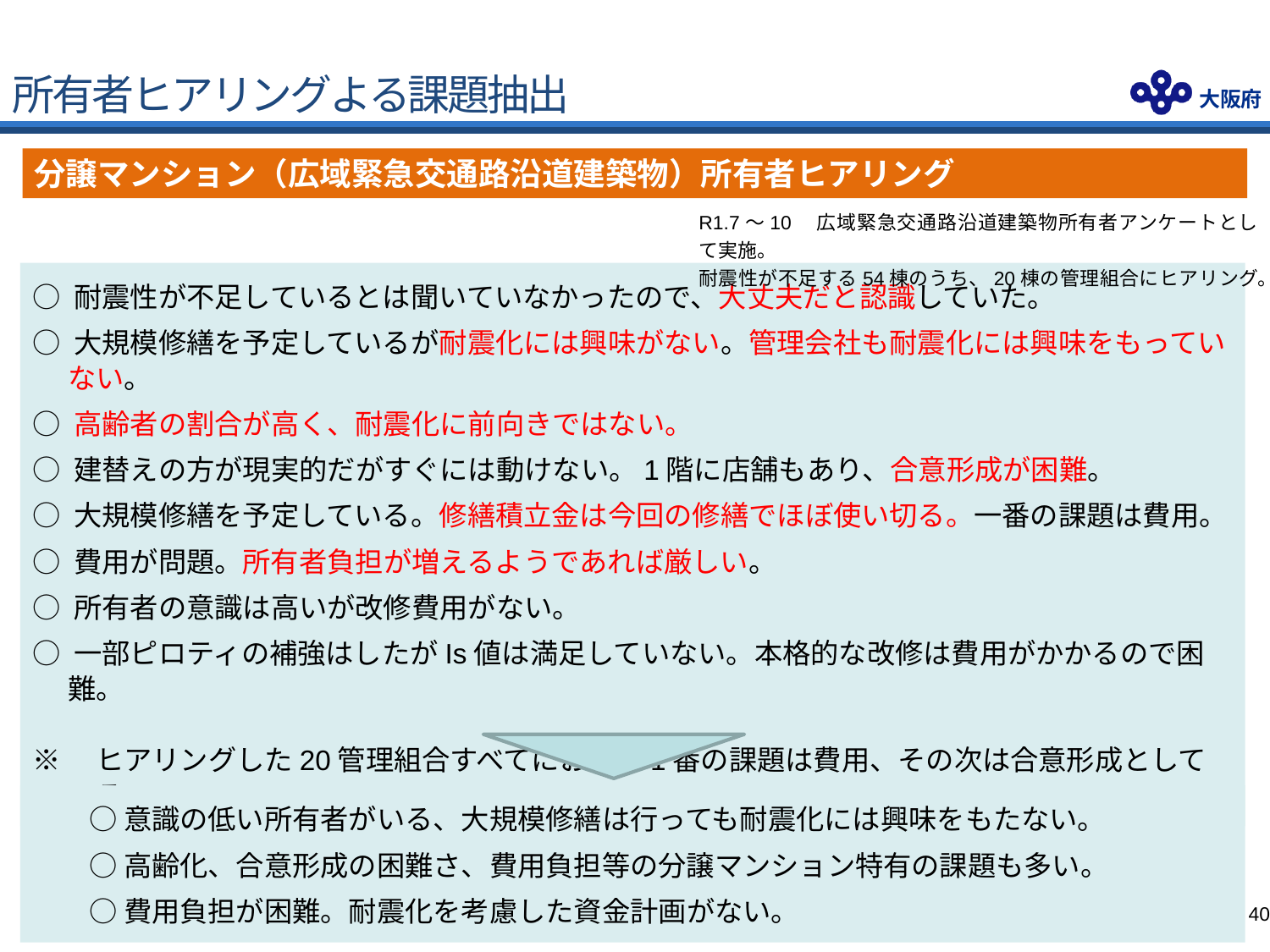

所有者ヒアリングよる課題抽出
分譲マンション（広域緊急交通路沿道建築物）所有者ヒアリング
R1.7～10　広域緊急交通路沿道建築物所有者アンケートとして実施。
耐震性が不足する54棟のうち、20棟の管理組合にヒアリング。
○ 耐震性が不足しているとは聞いていなかったので、大丈夫だと認識していた。
○ 大規模修繕を予定しているが耐震化には興味がない。管理会社も耐震化には興味をもっていない。
○ 高齢者の割合が高く、耐震化に前向きではない。
○ 建替えの方が現実的だがすぐには動けない。1階に店舗もあり、合意形成が困難。
○ 大規模修繕を予定している。修繕積立金は今回の修繕でほぼ使い切る。一番の課題は費用。
○ 費用が問題。所有者負担が増えるようであれば厳しい。
○ 所有者の意識は高いが改修費用がない。
○ 一部ピロティの補強はしたがIs値は満足していない。本格的な改修は費用がかかるので困難。

※　ヒアリングした20管理組合すべてにおいて1番の課題は費用、その次は合意形成としている。

　　○ 意識の低い所有者がいる、大規模修繕は行っても耐震化には興味をもたない。
　　○ 高齢化、合意形成の困難さ、費用負担等の分譲マンション特有の課題も多い。
　　○ 費用負担が困難。耐震化を考慮した資金計画がない。
40